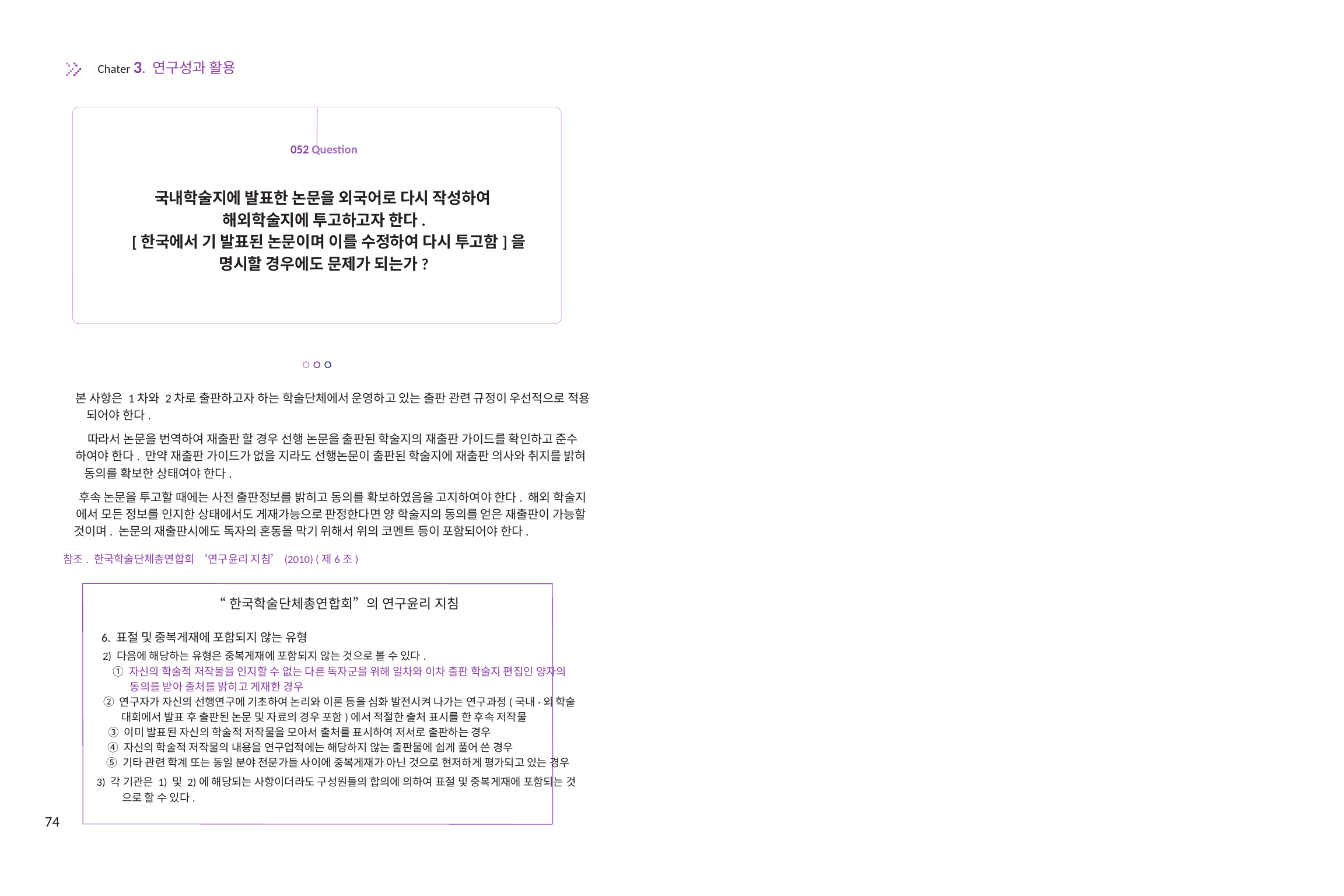

Chater 3. 연구성과 활용

052 Question

국내학술지에 발표한 논문을 외국어로 다시 작성하여
해외학술지에 투고하고자 한다.
[한국에서 기 발표된 논문이며 이를 수정하여 다시 투고함]을
명시할 경우에도 문제가 되는가?

본 사항은 1차와 2차로 출판하고자 하는 학술단체에서 운영하고 있는 출판 관련 규정이 우선적으로 적용
되어야 한다.
따라서 논문을 번역하여 재출판 할 경우 선행 논문을 출판된 학술지의 재출판 가이드를 확인하고 준수
하여야 한다. 만약 재출판 가이드가 없을 지라도 선행논문이 출판된 학술지에 재출판 의사와 취지를 밝혀
동의를 확보한 상태여야 한다.
후속 논문을 투고할 때에는 사전 출판정보를 밝히고 동의를 확보하였음을 고지하여야 한다. 해외 학술지
에서 모든 정보를 인지한 상태에서도 게재가능으로 판정한다면 양 학술지의 동의를 얻은 재출판이 가능할
것이며. 논문의 재출판시에도 독자의 혼동을 막기 위해서 위의 코멘트 등이 포함되어야 한다.
참조. 한국학술단체총연합회 ‘연구윤리 지침’(2010) (제6조)
“한국학술단체총연합회”의 연구윤리 지침
6. 표절 및 중복게재에 포함되지 않는 유형
2) 다음에 해당하는 유형은 중복게재에 포함되지 않는 것으로 볼 수 있다.
① 자신의 학술적 저작물을 인지할 수 없는 다른 독자군을 위해 일차와 이차 출판 학술지 편집인 양자의
동의를 받아 출처를 밝히고 게재한 경우
② 연구자가 자신의 선행연구에 기초하여 논리와 이론 등을 심화 발전시켜 나가는 연구과정(국내·외 학술
대회에서 발표 후 출판된 논문 및 자료의 경우 포함)에서 적절한 출처 표시를 한 후속 저작물
③ 이미 발표된 자신의 학술적 저작물을 모아서 출처를 표시하여 저서로 출판하는 경우
④ 자신의 학술적 저작물의 내용을 연구업적에는 해당하지 않는 출판물에 쉽게 풀어 쓴 경우
⑤ 기타 관련 학계 또는 동일 분야 전문가들 사이에 중복게재가 아닌 것으로 현저하게 평가되고 있는 경우
3) 각 기관은 1) 및 2)에 해당되는 사항이더라도 구성원들의 합의에 의하여 표절 및 중복게재에 포함되는 것
으로 할 수 있다.
74